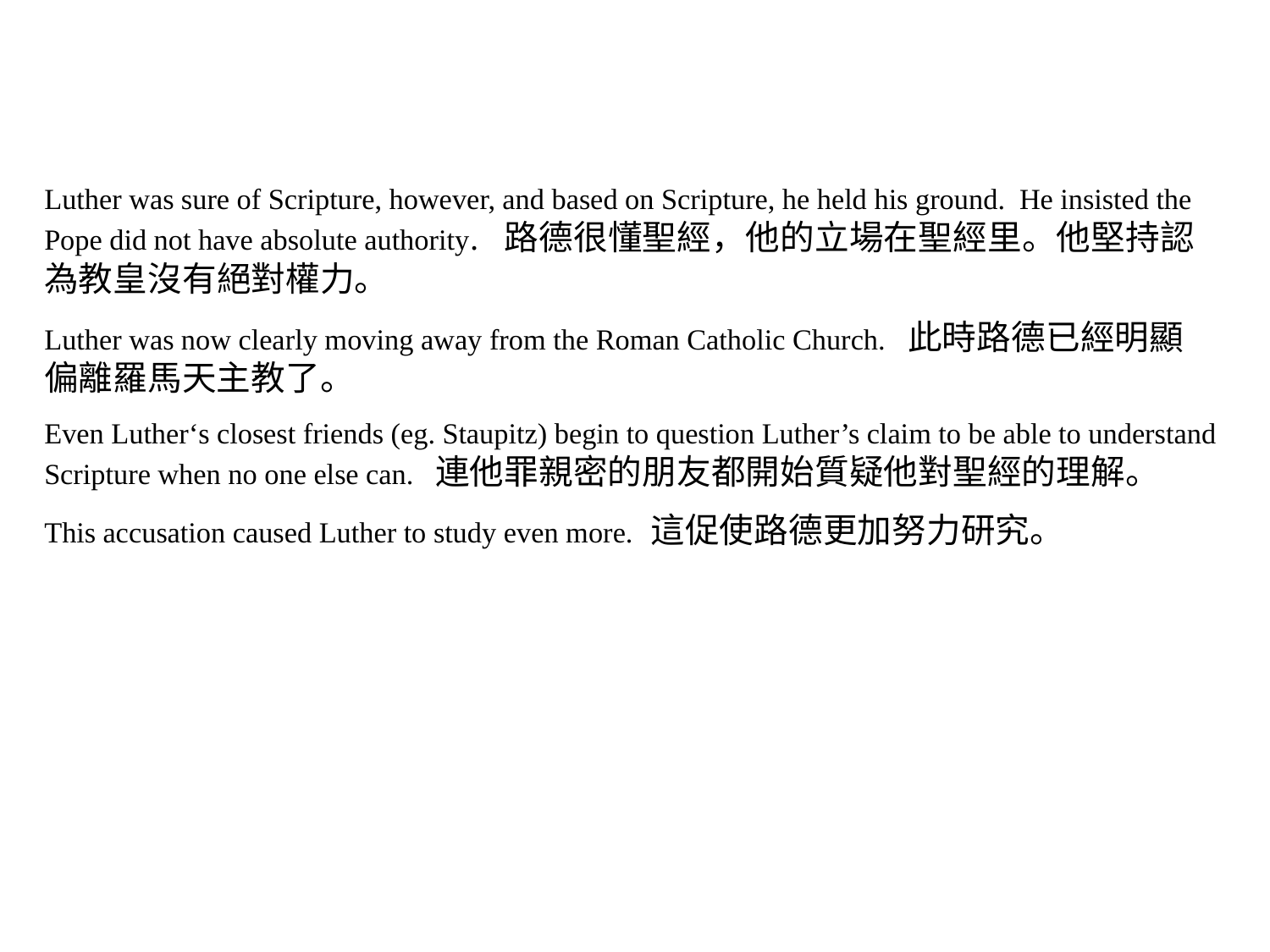

Luther was sure of Scripture, however, and based on Scripture, he held his ground.  He insisted the Pope did not have absolute authority.  路德很懂聖經，他的立場在聖經里。他堅持認為教皇沒有絕對權力。
Luther was now clearly moving away from the Roman Catholic Church.  此時路德已經明顯偏離羅馬天主教了。
Even Luther‘s closest friends (eg. Staupitz) begin to question Luther’s claim to be able to understand Scripture when no one else can.  連他罪親密的朋友都開始質疑他對聖經的理解。
This accusation caused Luther to study even more. 這促使路德更加努力研究。